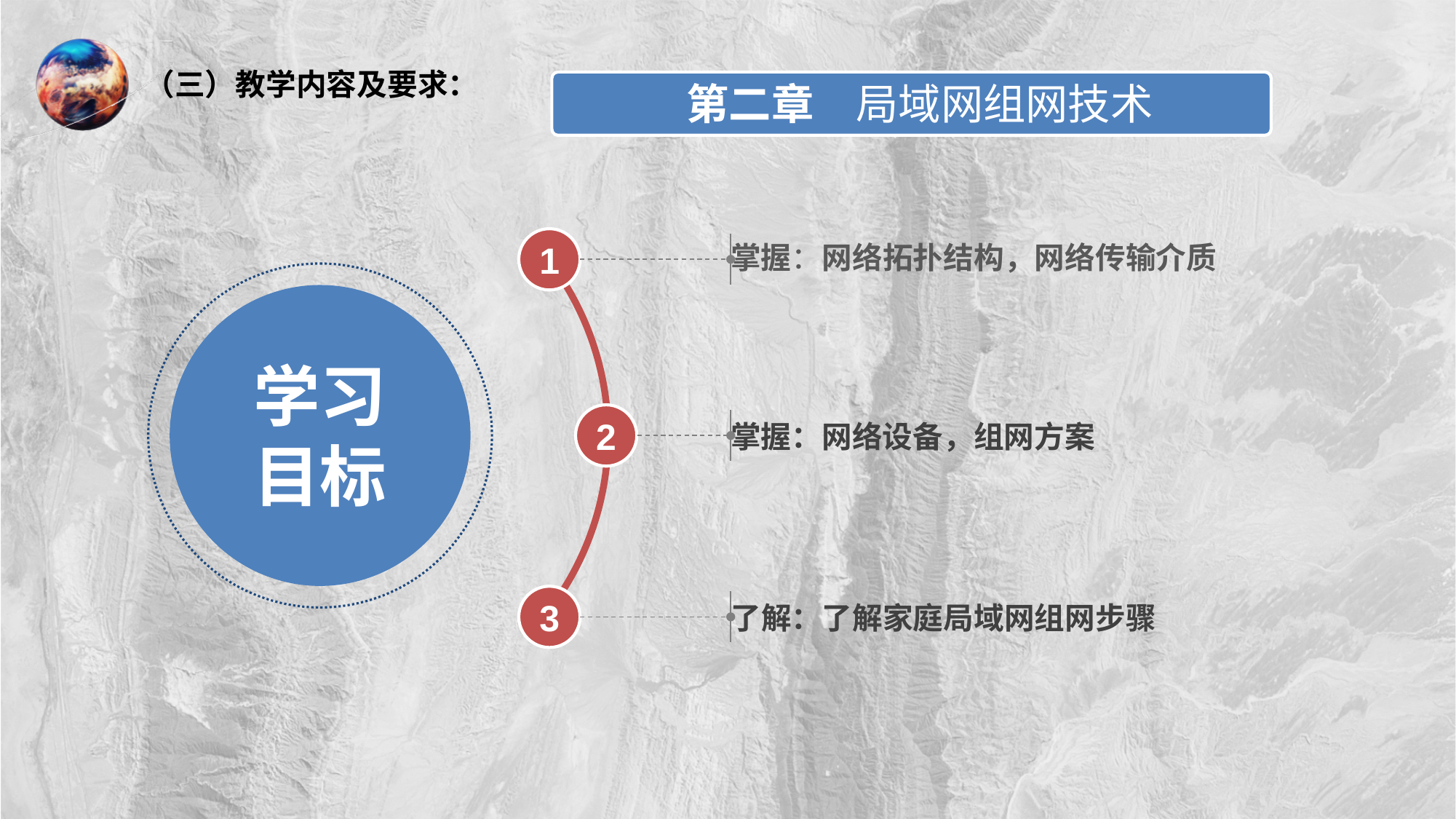

（三）教学内容及要求：

第二章　局域网组网技术

1
掌握：网络拓扑结构，网络传输介质

学习目标
2
掌握：网络设备，组网方案
3
了解：了解家庭局域网组网步骤